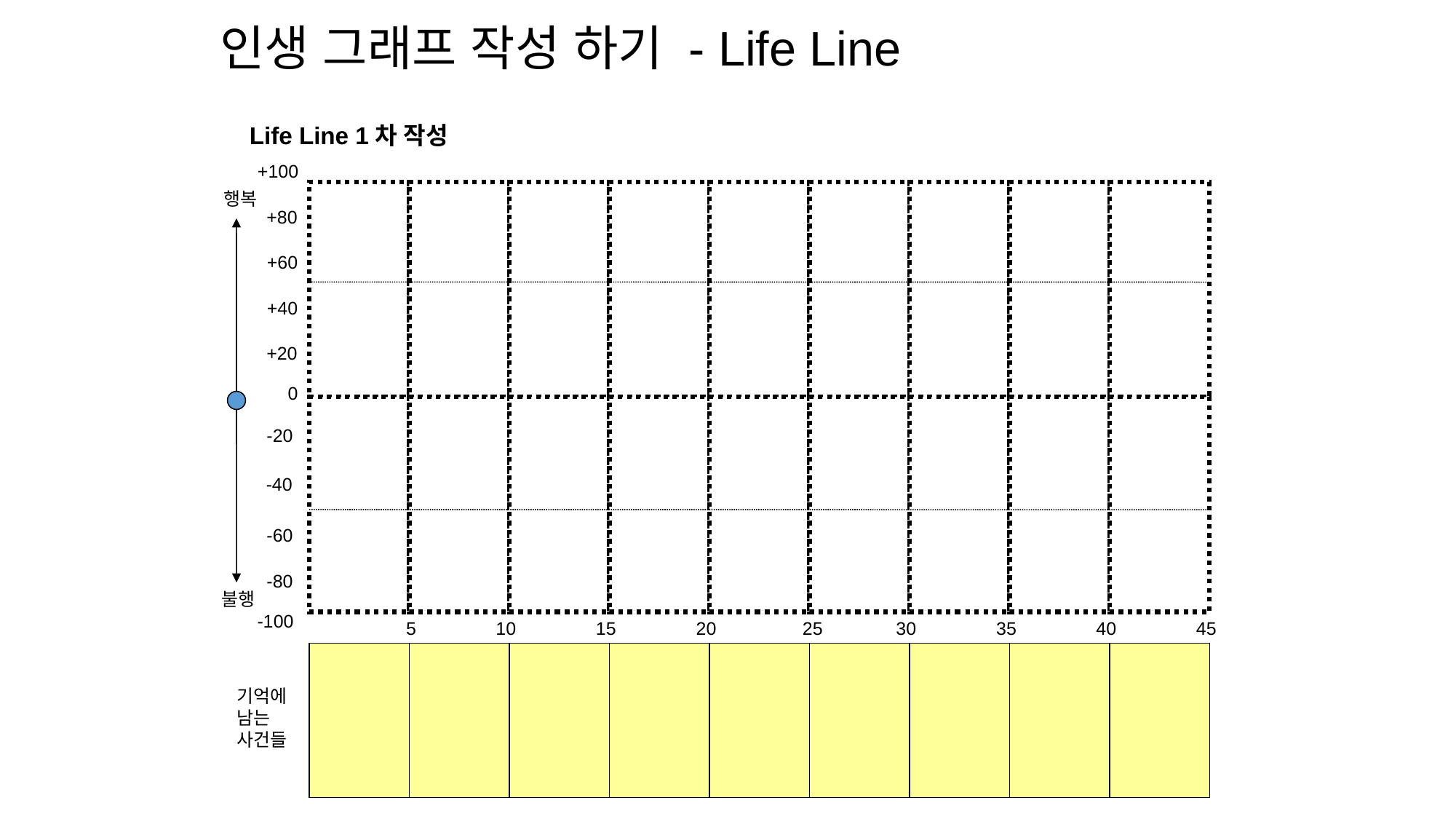

인생 그래프 작성 하기 - Life Line

Life Line 1차 작성
+100

행복
+80

+60

+40
  +20
0

-20
-40

-60
-80
불행
-100
5
10
15
20
25
30
35
40
45

기억에
남는
사건들